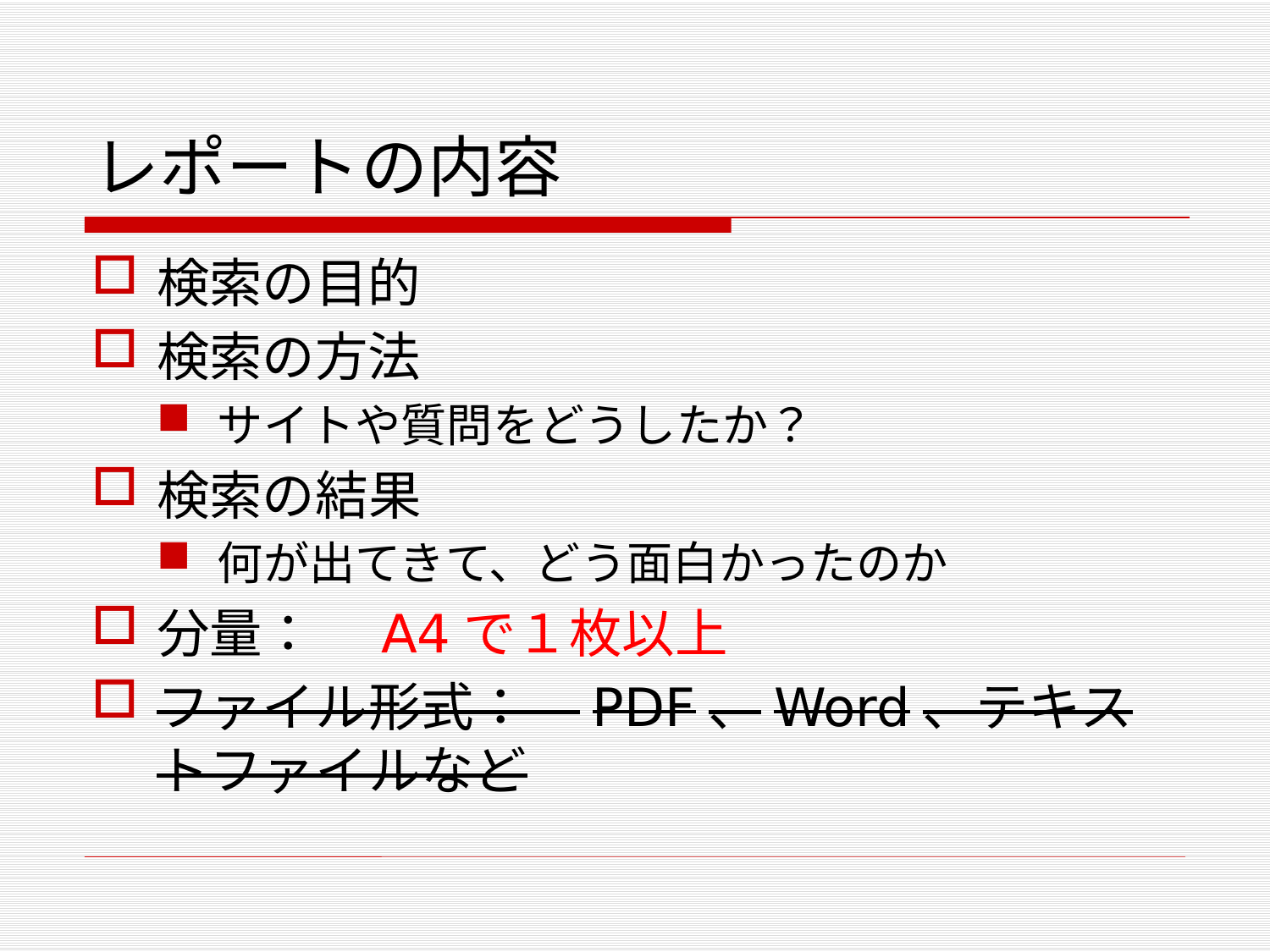

# レポートの内容
検索の目的
検索の方法
サイトや質問をどうしたか？
検索の結果
何が出てきて、どう面白かったのか
分量：　A4で１枚以上
ファイル形式：　PDF、Word、テキストファイルなど